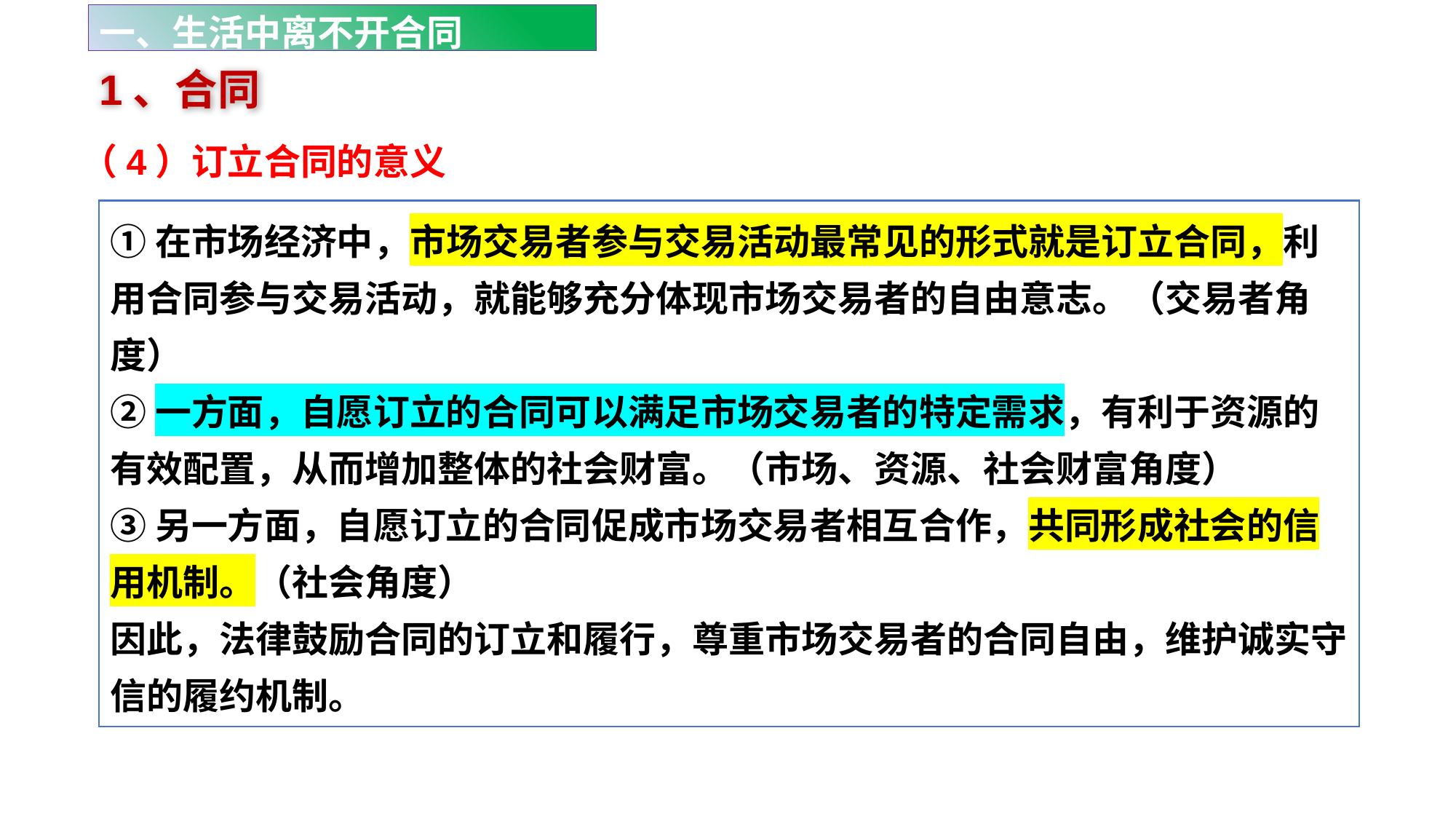

一、生活中离不开合同
1、合同
（4）订立合同的意义
①在市场经济中，市场交易者参与交易活动最常见的形式就是订立合同，利用合同参与交易活动，就能够充分体现市场交易者的自由意志。（交易者角度）
②一方面，自愿订立的合同可以满足市场交易者的特定需求，有利于资源的有效配置，从而增加整体的社会财富。（市场、资源、社会财富角度）
③另一方面，自愿订立的合同促成市场交易者相互合作，共同形成社会的信用机制。（社会角度）
因此，法律鼓励合同的订立和履行，尊重市场交易者的合同自由，维护诚实守信的履约机制。